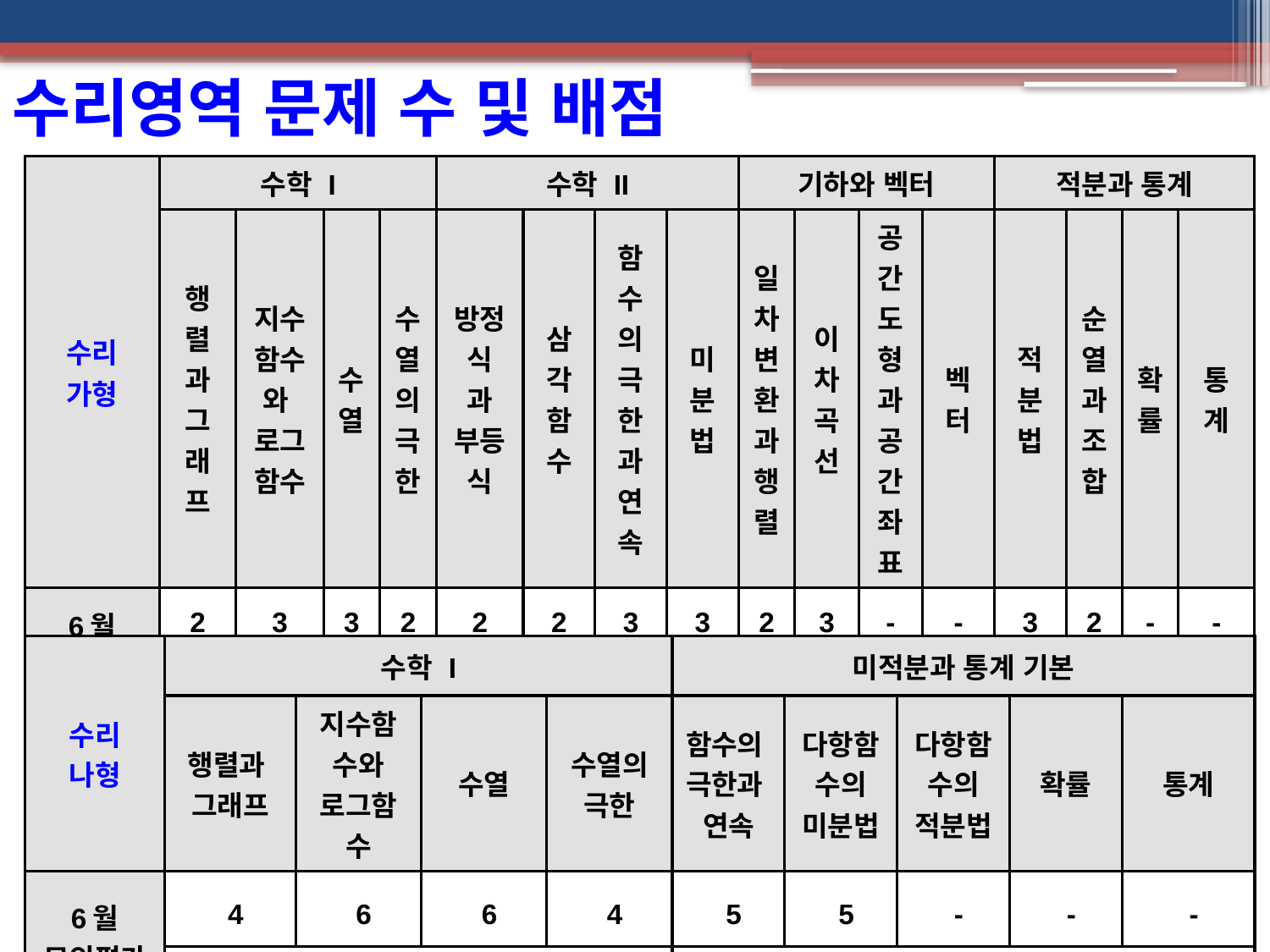

수리영역 문제 수 및 배점
| 수리 가형 | 수학 I |  |  |  | 수학 II |  |  |  | 기하와 벡터 |  |  |  | 적분과 통계 |  |  |  |
| --- | --- | --- | --- | --- | --- | --- | --- | --- | --- | --- | --- | --- | --- | --- | --- | --- |
|  | 행렬과 그래프 | 지수 함수 와 로그 함수 | 수열 | 수열의 극한 | 방정식 과 부등식 | 삼각함수 | 함수의 극한과 연속 | 미 분 법 | 일차변환과 행렬 | 이차곡선 | 공간도형과 공간좌표 | 벡터 | 적분법 | 순열과 조합 | 확률 | 통계 |
| 6월 모의평가 | 2 | 3 | 3 | 2 | 2 | 2 | 3 | 3 | 2 | 3 | - | - | 3 | 2 | - | - |
|  | 10 |  |  |  | 10 |  |  |  | 5 |  |  |  | 5 |  |  |  |
| 수리 나형 | 수학 I |  |  |  | 미적분과 통계 기본 |  |  |  |  |
| --- | --- | --- | --- | --- | --- | --- | --- | --- | --- |
|  | 행렬과 그래프 | 지수함수와 로그함수 | 수열 | 수열의 극한 | 함수의 극한과 연속 | 다항함수의 미분법 | 다항함수의 적분법 | 확률 | 통계 |
| 6월 모의평가 | 4 | 6 | 6 | 4 | 5 | 5 | - | - | - |
|  | 20 |  |  |  | 10 |  |  |  |  |